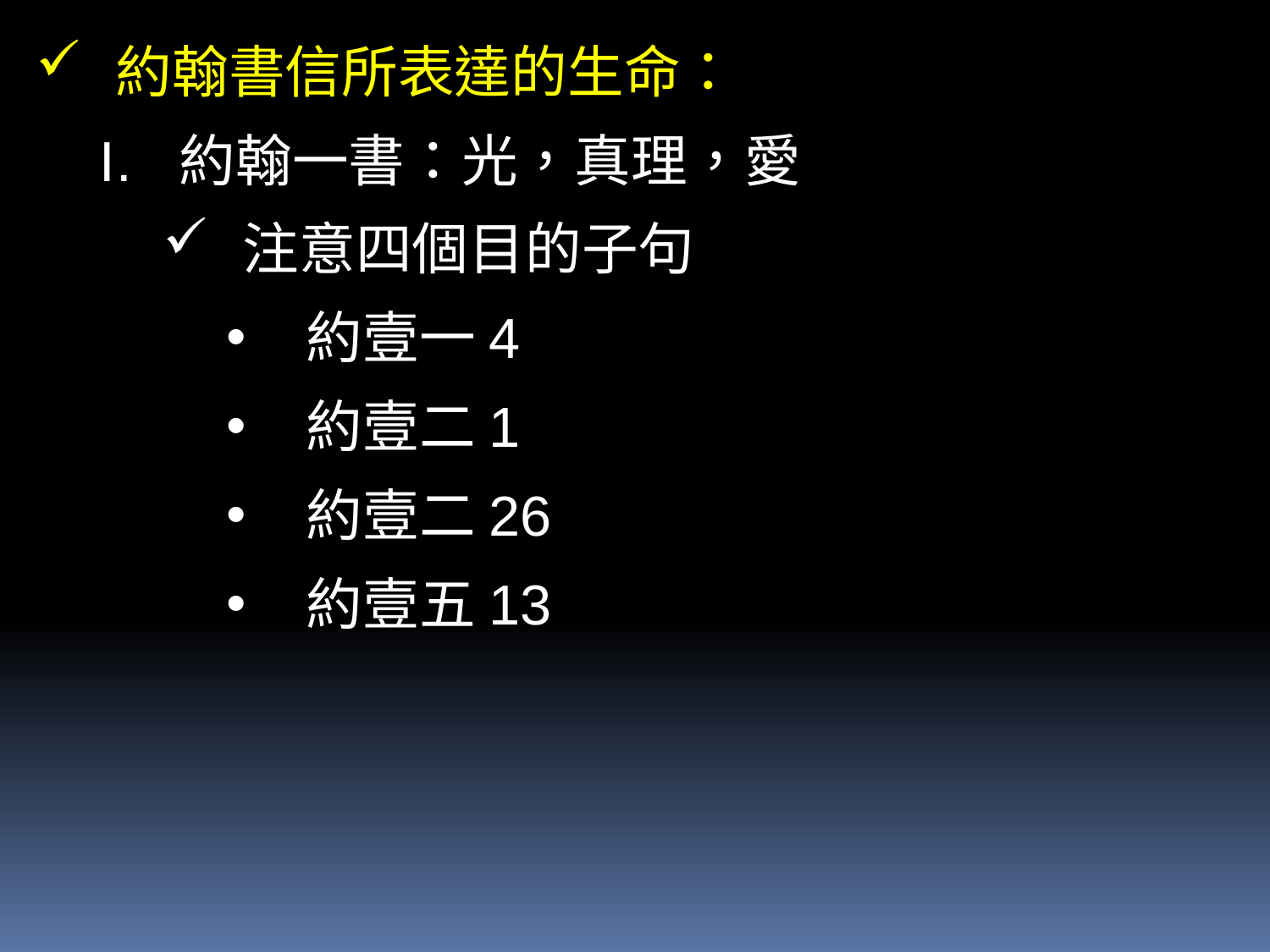

約翰書信所表達的生命：
約翰一書：光，真理，愛
注意四個目的子句
約壹一4
約壹二1
約壹二26
約壹五13